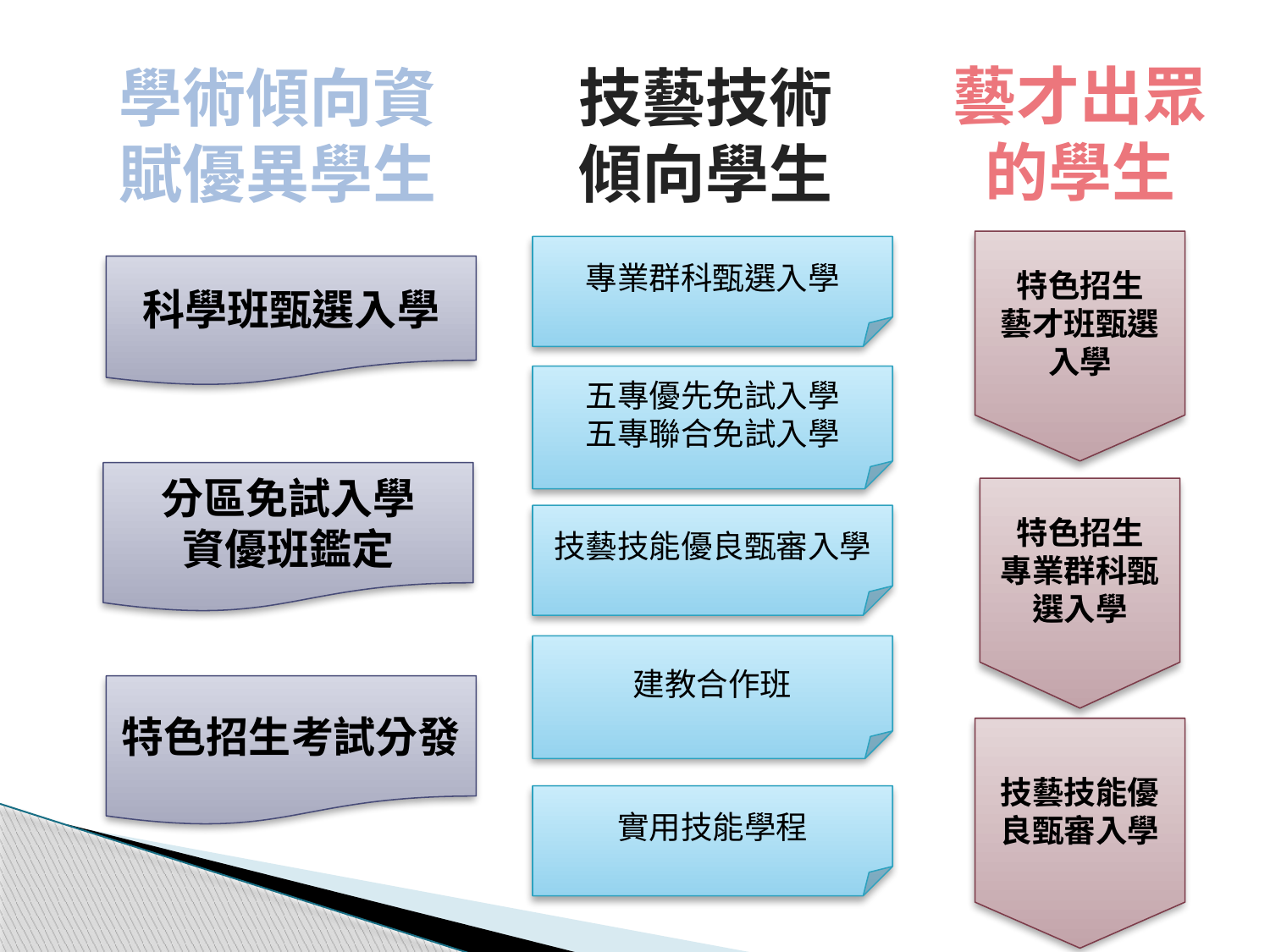

藝才出眾
的學生
學術傾向資賦優異學生
技藝技術
傾向學生
特色招生
藝才班甄選入學
專業群科甄選入學
科學班甄選入學
五專優先免試入學
五專聯合免試入學
分區免試入學
資優班鑑定
特色招生
專業群科甄選入學
技藝技能優良甄審入學
建教合作班
特色招生考試分發
技藝技能優良甄審入學
實用技能學程